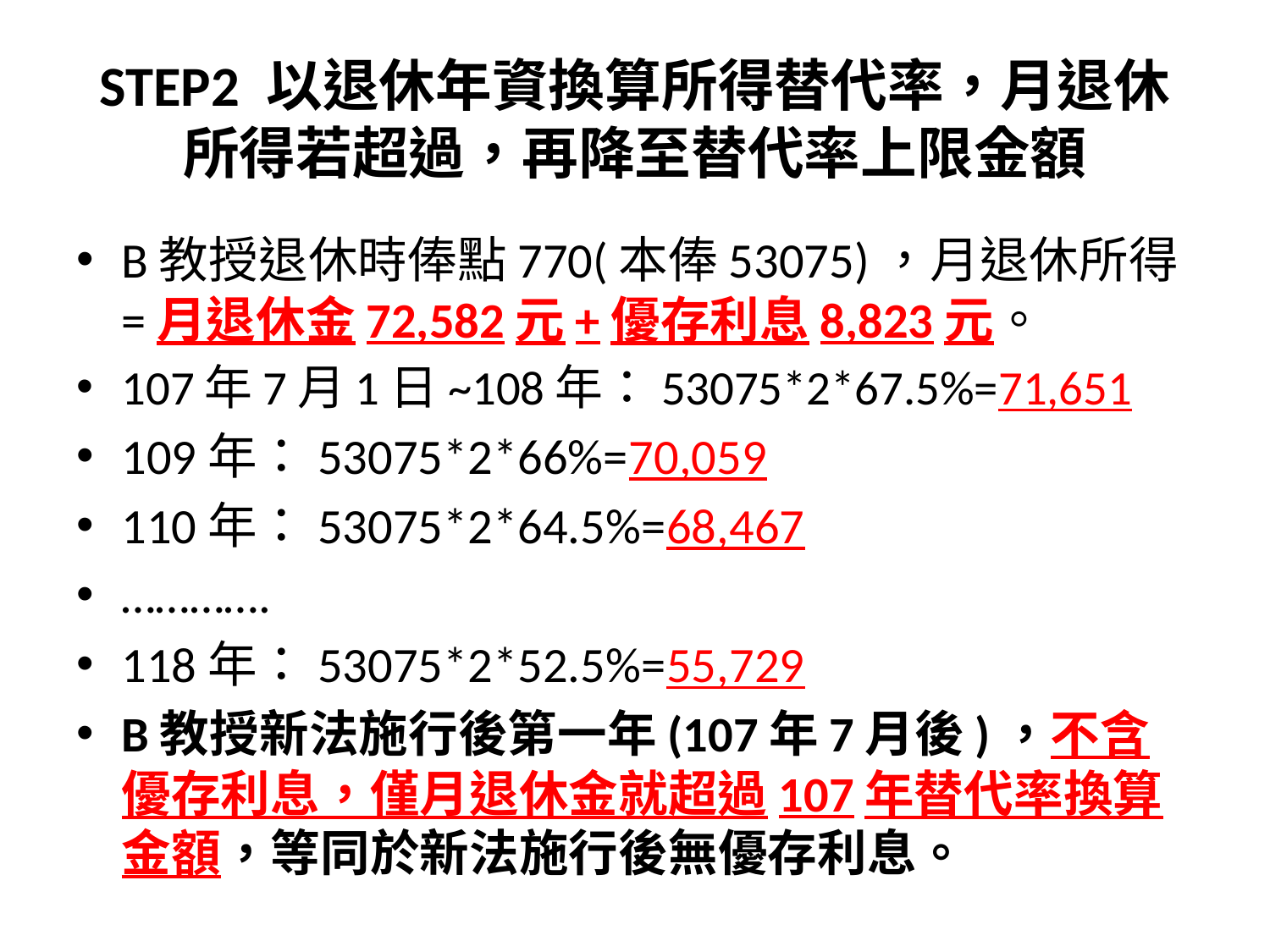

# STEP2 以退休年資換算所得替代率，月退休所得若超過，再降至替代率上限金額
B教授退休時俸點770(本俸53075)，月退休所得=月退休金72,582元+優存利息8,823元。
107年7月1日~108年：53075*2*67.5%=71,651
109年：53075*2*66%=70,059
110年：53075*2*64.5%=68,467
………….
118年：53075*2*52.5%=55,729
B教授新法施行後第一年(107年7月後)，不含優存利息，僅月退休金就超過107年替代率換算金額，等同於新法施行後無優存利息。